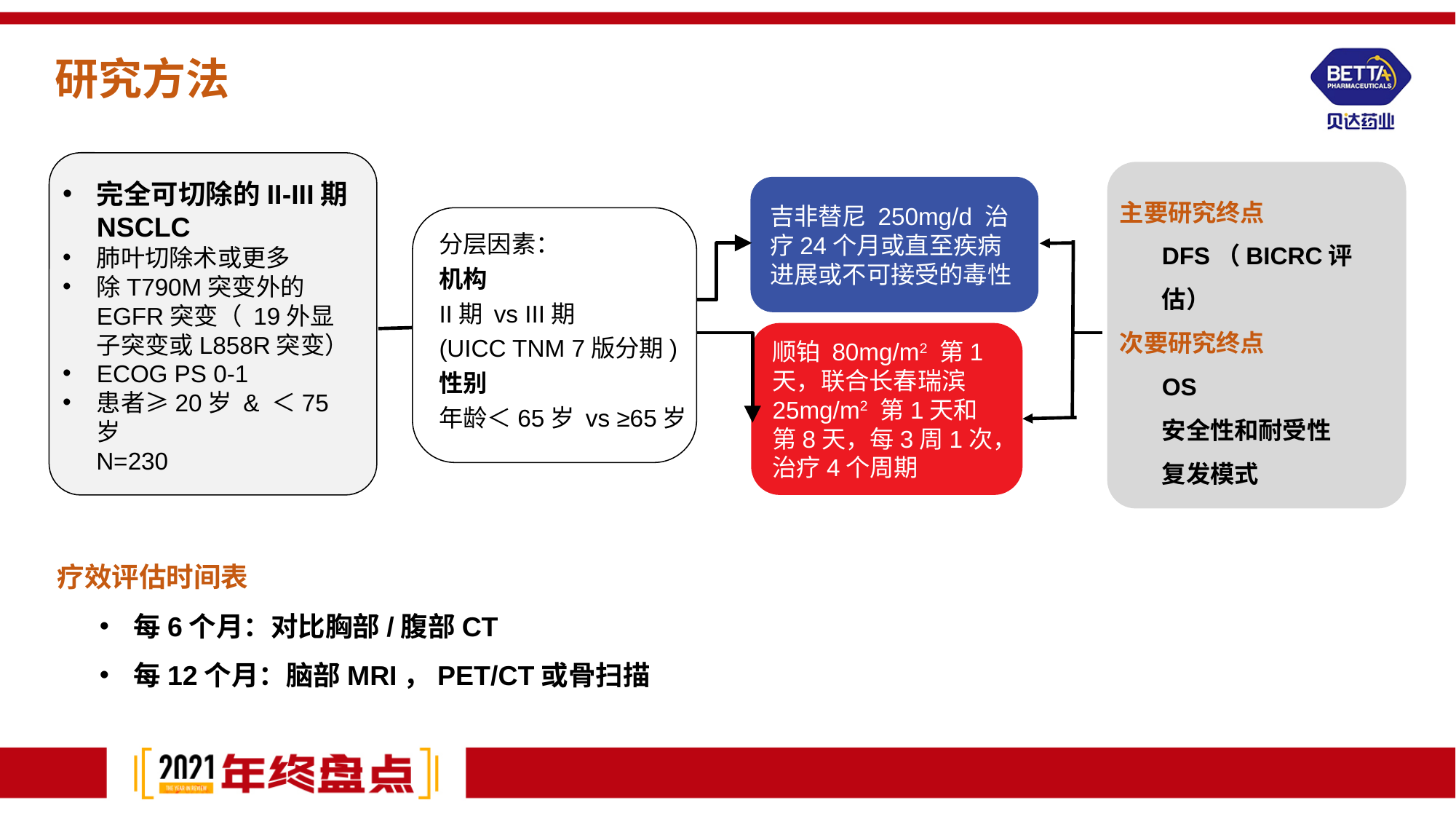

研究方法

主要研究终点
DFS（BICRC评估）
次要研究终点
OS
安全性和耐受性
复发模式
完全可切除的II-III期NSCLC
肺叶切除术或更多
除T790M突变外的EGFR突变（ 19外显子突变或L858R突变）
ECOG PS 0-1
患者≥20岁 & ＜75岁
     N=230
吉非替尼 250mg/d 治疗24个月或直至疾病进展或不可接受的毒性

顺铂 80mg/m2 第1天，联合长春瑞滨 25mg/m2 第1天和第8天，每3周1次，治疗4个周期
疗效评估时间表
每6个月：对比胸部/腹部CT
每12个月：脑部MRI，PET/CT或骨扫描
分层因素：
机构
II期 vs III期
(UICC TNM 7版分期)
性别
年龄＜65岁 vs ≥65岁